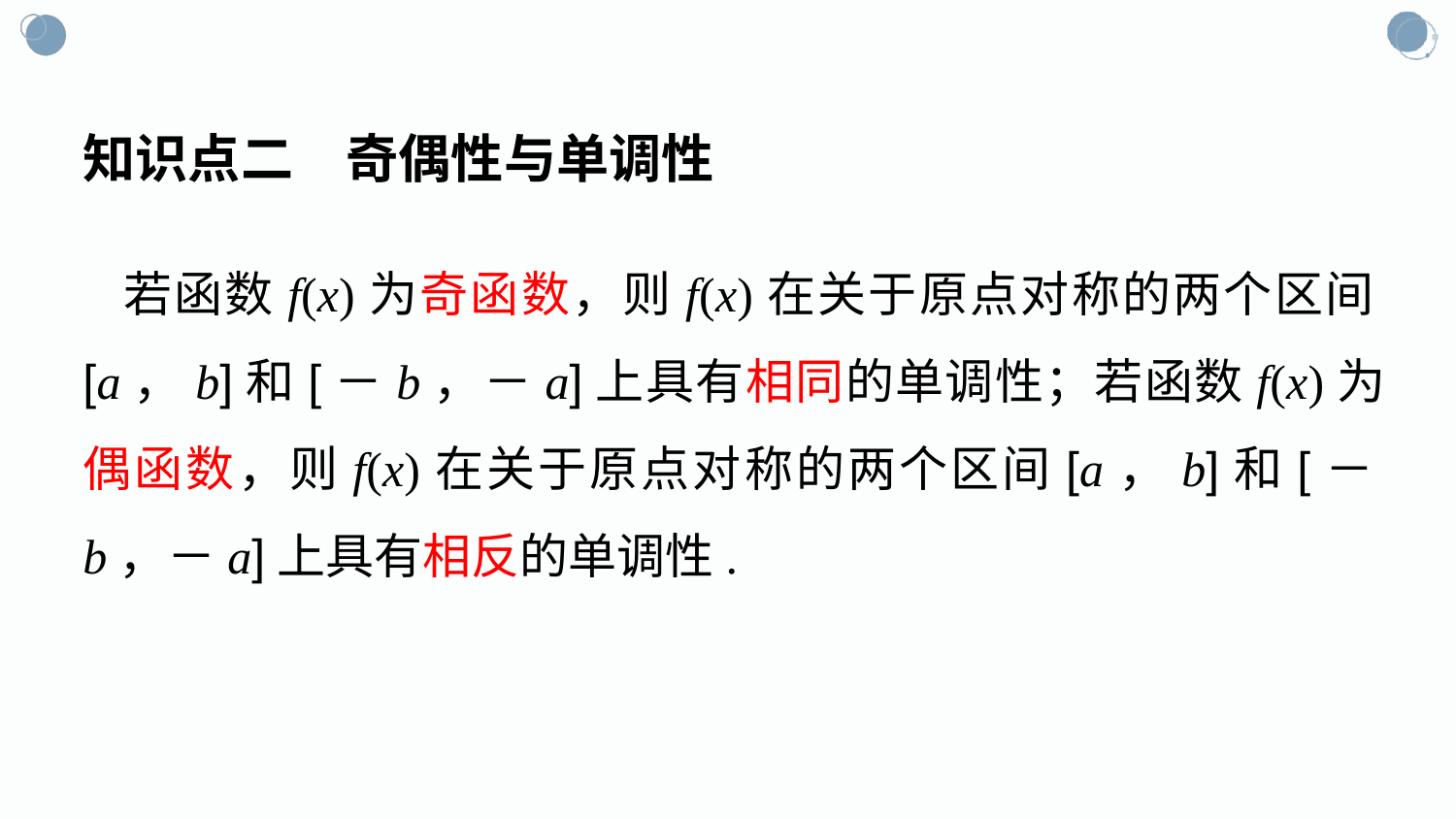

知识点二　奇偶性与单调性
  若函数f(x)为奇函数，则f(x)在关于原点对称的两个区间[a，b]和[－b，－a]上具有相同的单调性；若函数f(x)为偶函数，则f(x)在关于原点对称的两个区间[a，b]和[－b，－a]上具有相反的单调性.